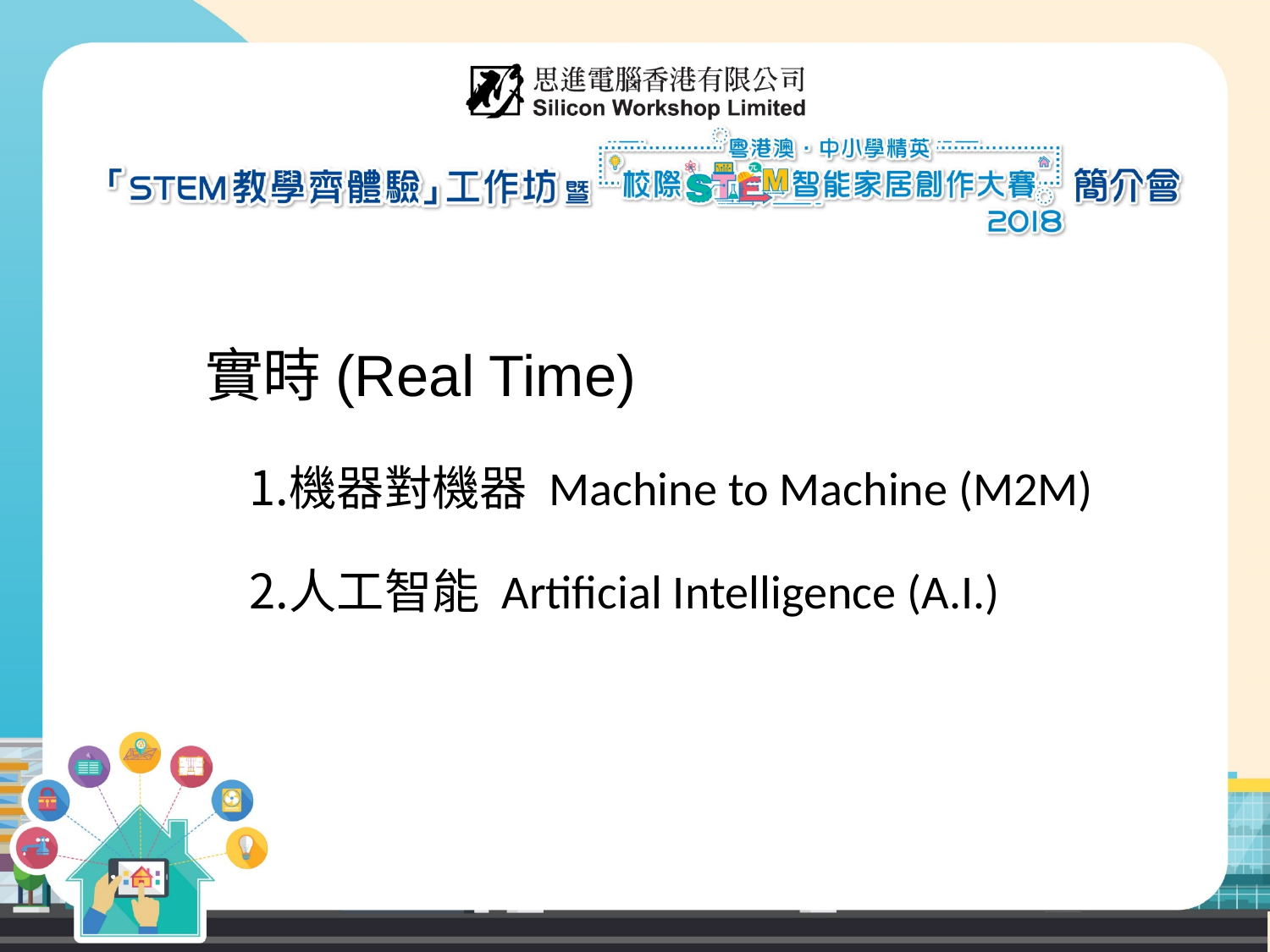

# 實時(Real Time)
機器對機器 Machine to Machine (M2M)

人工智能 Artificial Intelligence (A.I.)